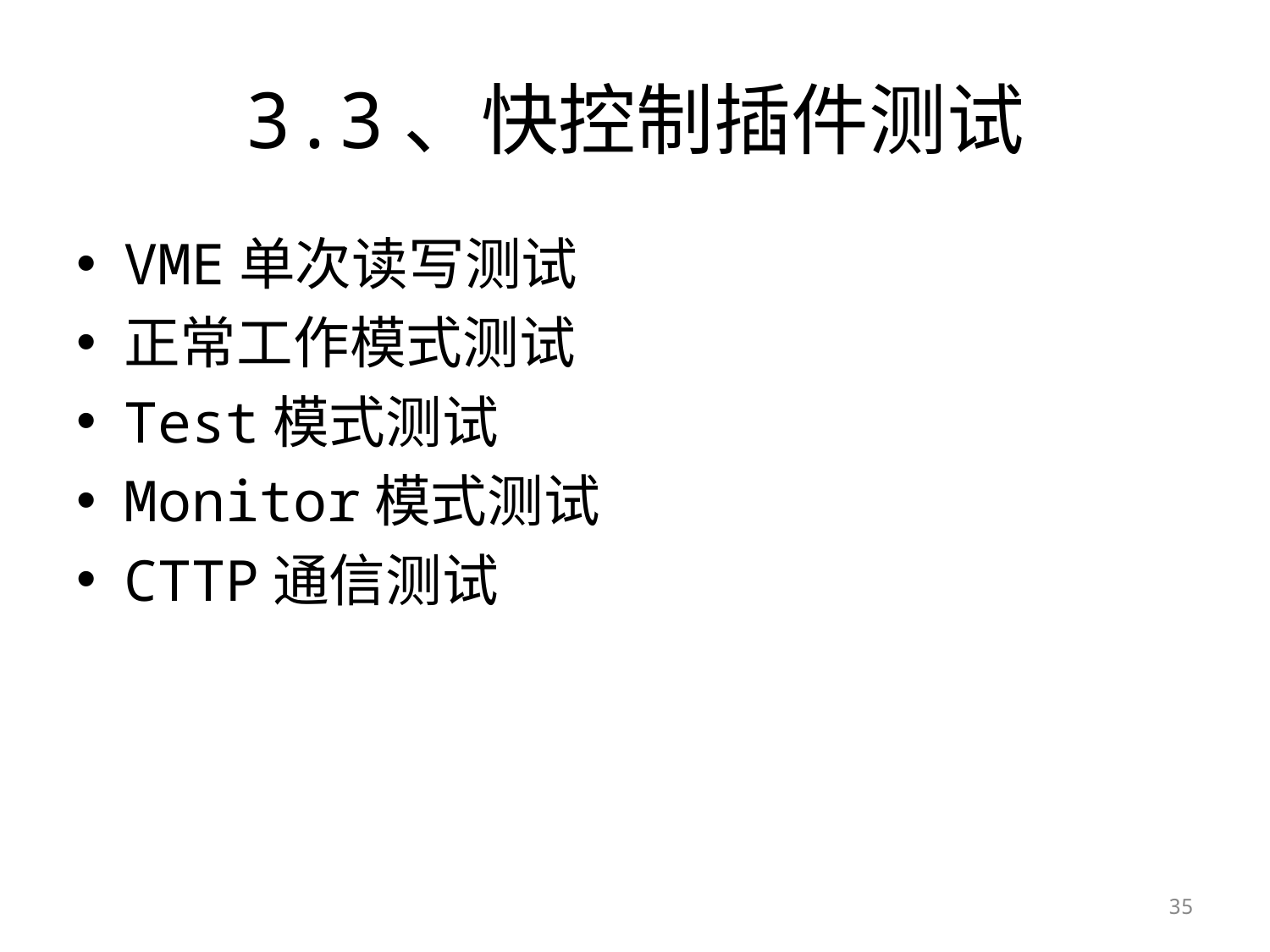

# 3.3、快控制插件测试
VME单次读写测试
正常工作模式测试
Test模式测试
Monitor模式测试
CTTP通信测试
35